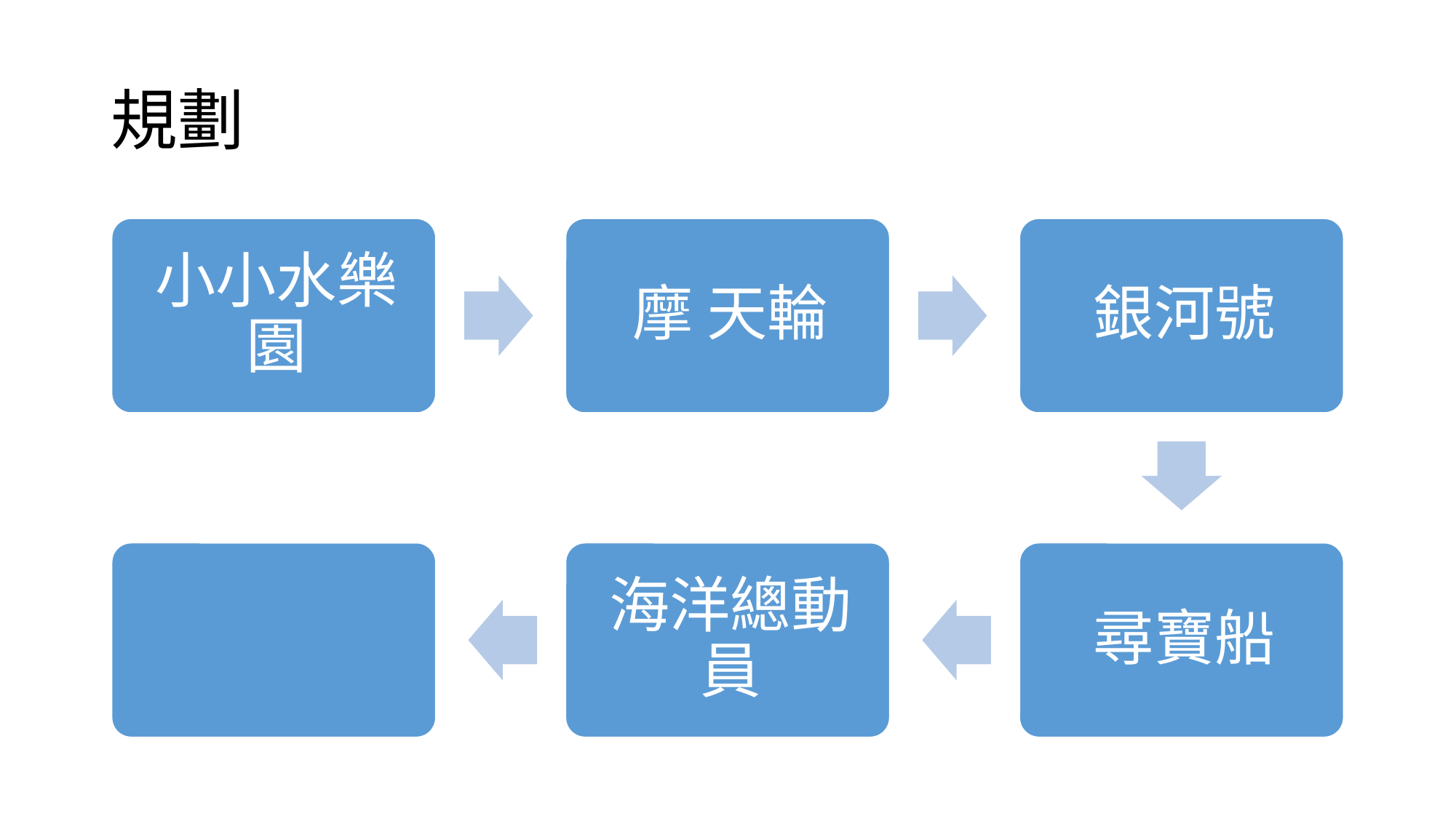

# 規劃
小小水樂園

摩 天輪

銀河號

尋寶船

海洋總動員

                                                                                                                                                                                回家